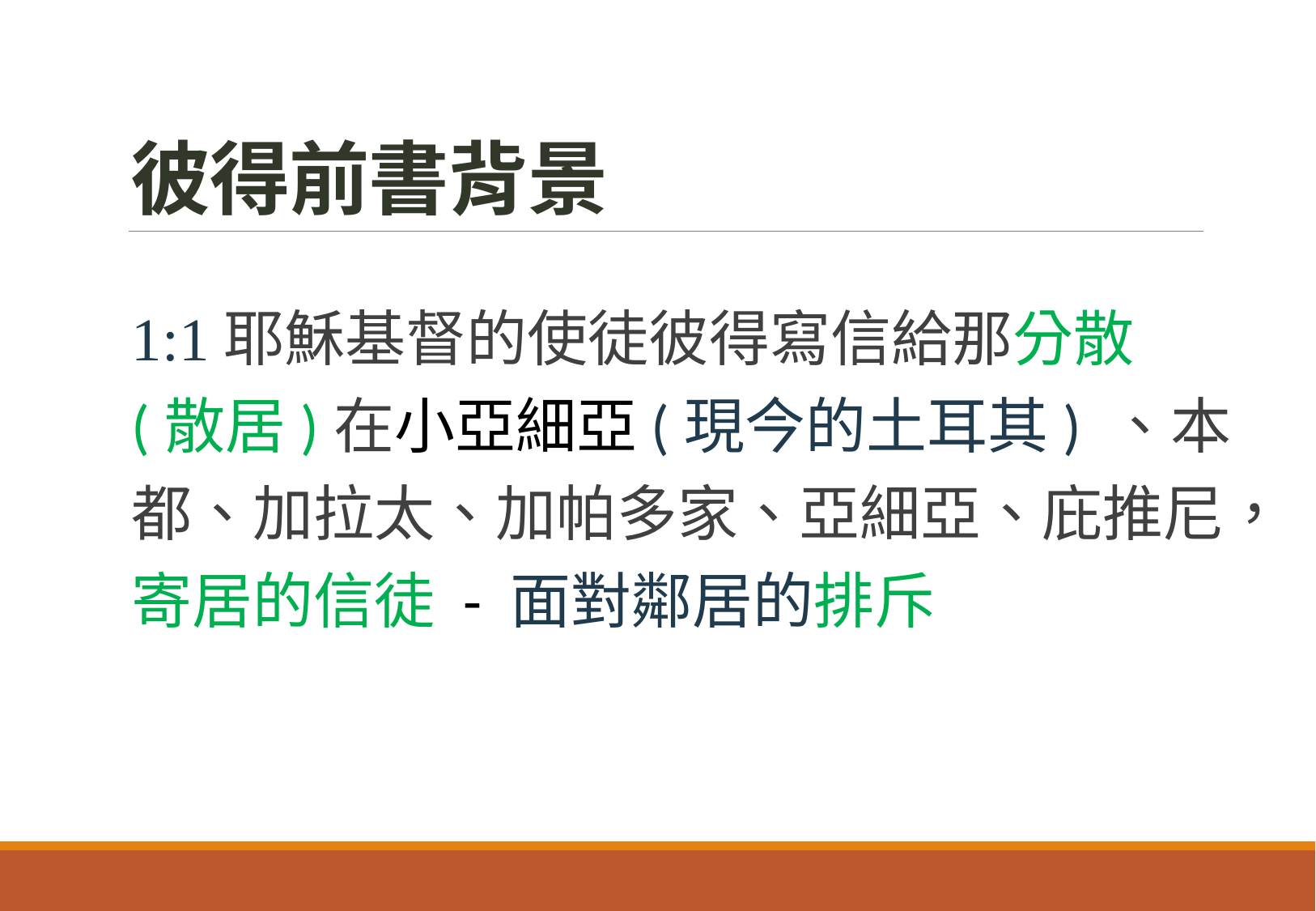

# 彼得前書背景
1:1耶穌基督的使徒彼得寫信給那分散(散居)在小亞細亞(現今的土耳其) 、本都、加拉太、加帕多家、亞細亞、庇推尼，寄居的信徒 - 面對鄰居的排斥